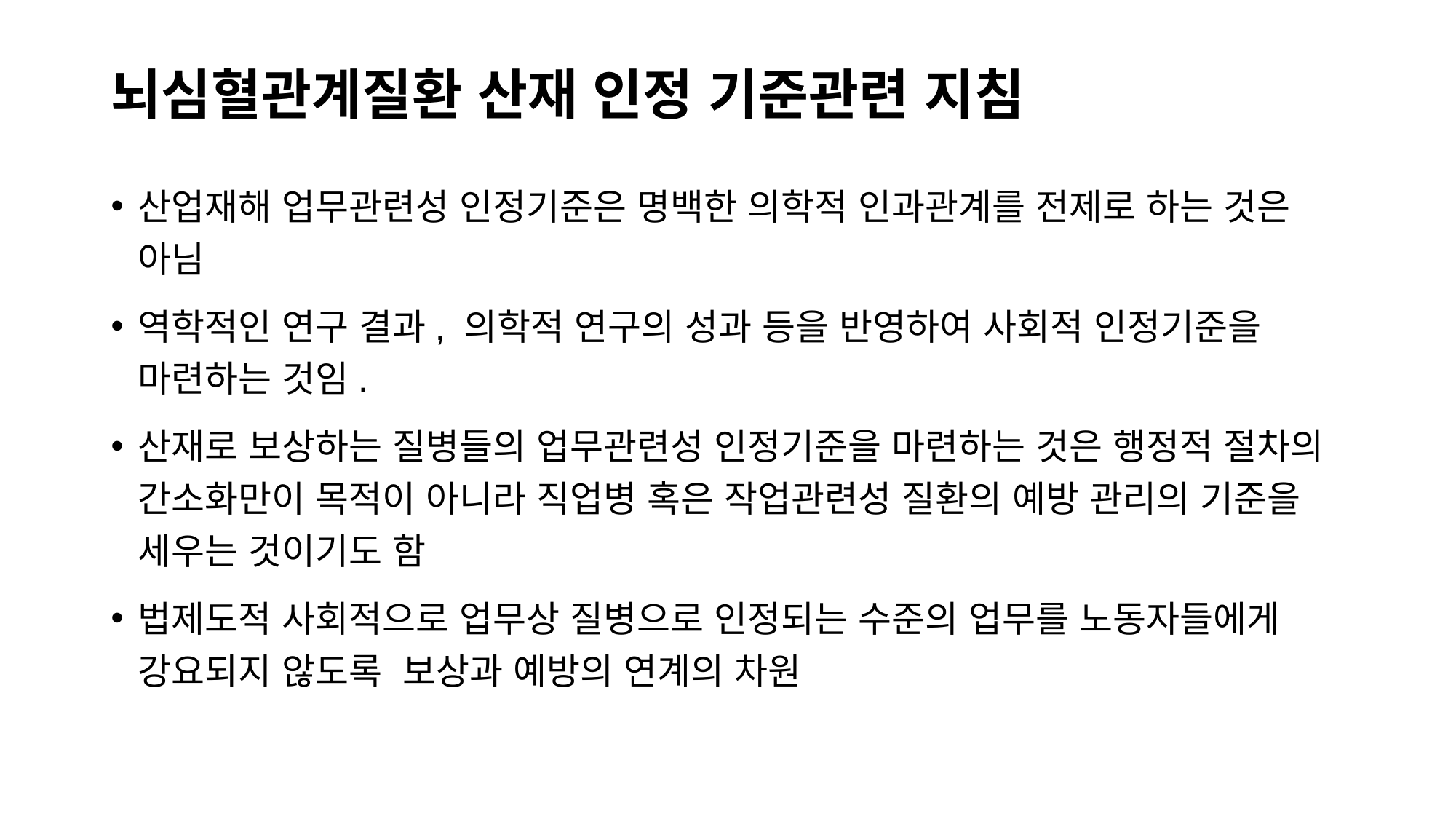

# 뇌심혈관계질환 산재 인정 기준관련 지침
산업재해 업무관련성 인정기준은 명백한 의학적 인과관계를 전제로 하는 것은 아님
역학적인 연구 결과, 의학적 연구의 성과 등을 반영하여 사회적 인정기준을 마련하는 것임.
산재로 보상하는 질병들의 업무관련성 인정기준을 마련하는 것은 행정적 절차의 간소화만이 목적이 아니라 직업병 혹은 작업관련성 질환의 예방 관리의 기준을 세우는 것이기도 함
법제도적 사회적으로 업무상 질병으로 인정되는 수준의 업무를 노동자들에게  강요되지 않도록  보상과 예방의 연계의 차원